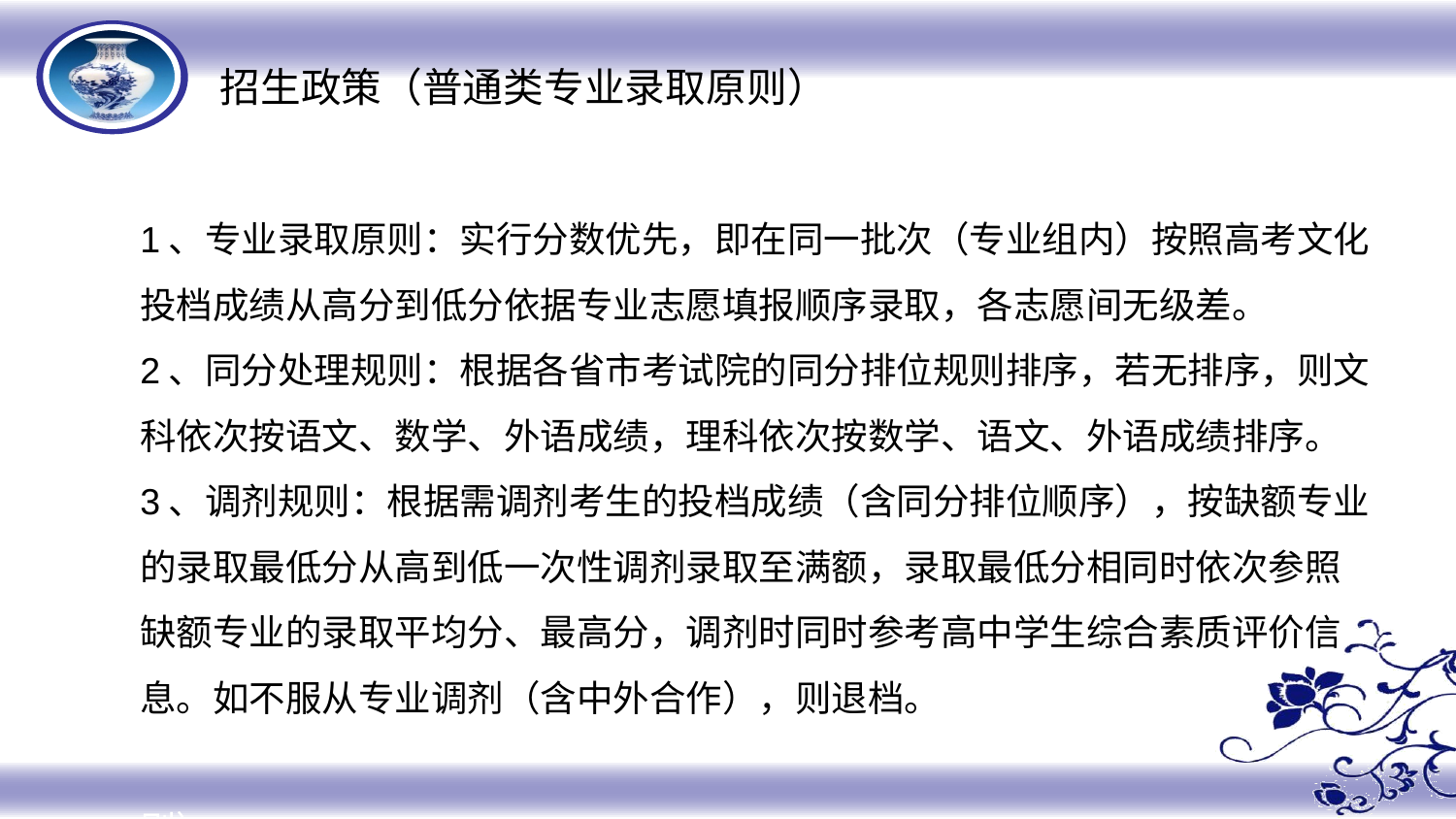

招生政策（普通类专业录取原则）

1、专业录取原则：实行分数优先，即在同一批次（专业组内）按照高考文化投档成绩从高分到低分依据专业志愿填报顺序录取，各志愿间无级差。
2、同分处理规则：根据各省市考试院的同分排位规则排序，若无排序，则文科依次按语文、数学、外语成绩，理科依次按数学、语文、外语成绩排序。
3、调剂规则：根据需调剂考生的投档成绩（含同分排位顺序），按缺额专业的录取最低分从高到低一次性调剂录取至满额，录取最低分相同时依次参照缺额专业的录取平均分、最高分，调剂时同时参考高中学生综合素质评价信息。如不服从专业调剂（含中外合作），则退档。

则）